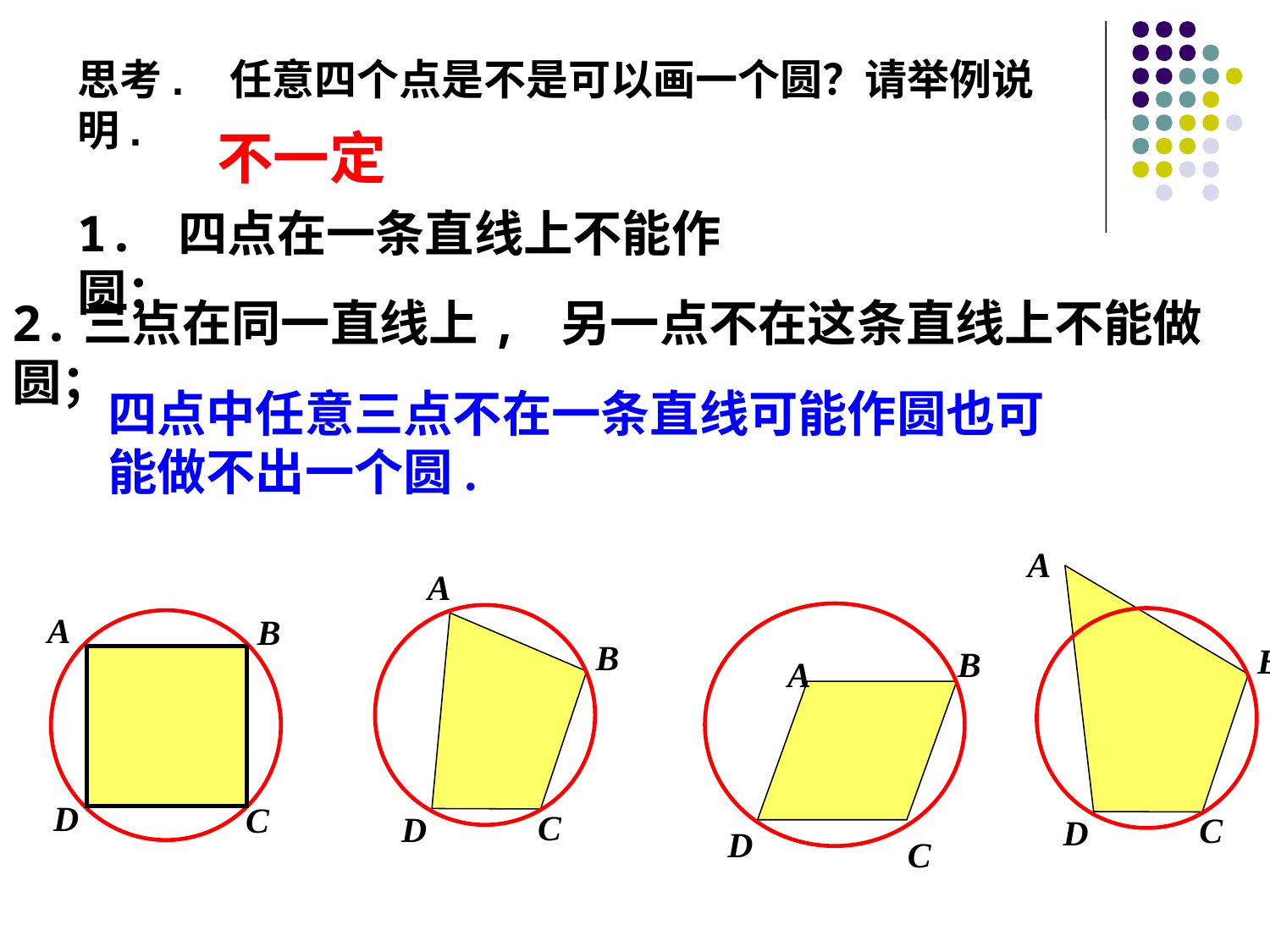

思考.   任意四个点是不是可以画一个圆？请举例说明.
  不一定
1. 四点在一条直线上不能作圆；
2.三点在同一直线上, 另一点不在这条直线上不能做圆；
四点中任意三点不在一条直线可能作圆也可能做不出一个圆.
学科网
A
A

A

B

B
B
B
A

D
C
C
D
C
D
D
C